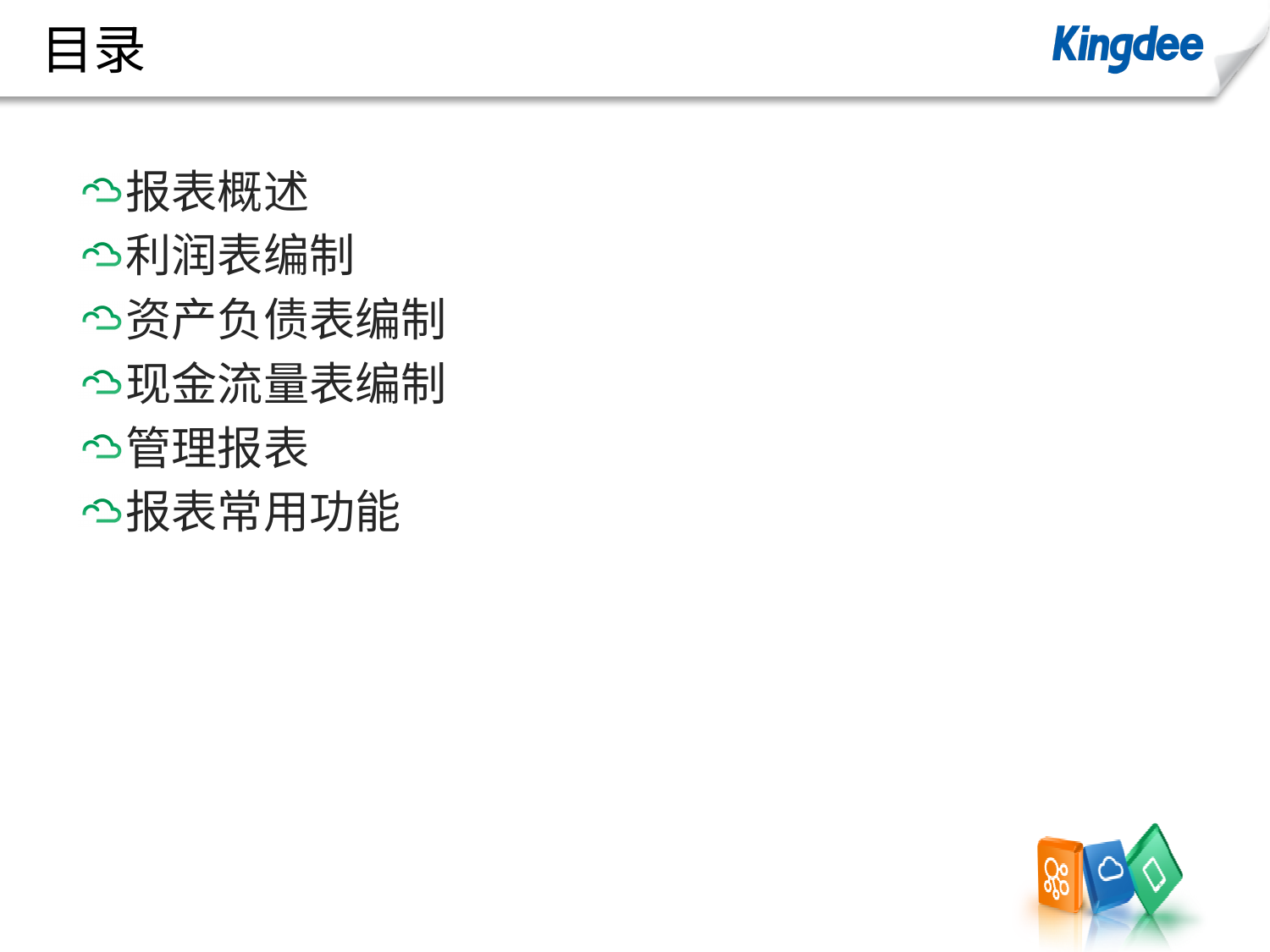

# 目录
报表概述
利润表编制
资产负债表编制
现金流量表编制
管理报表
报表常用功能